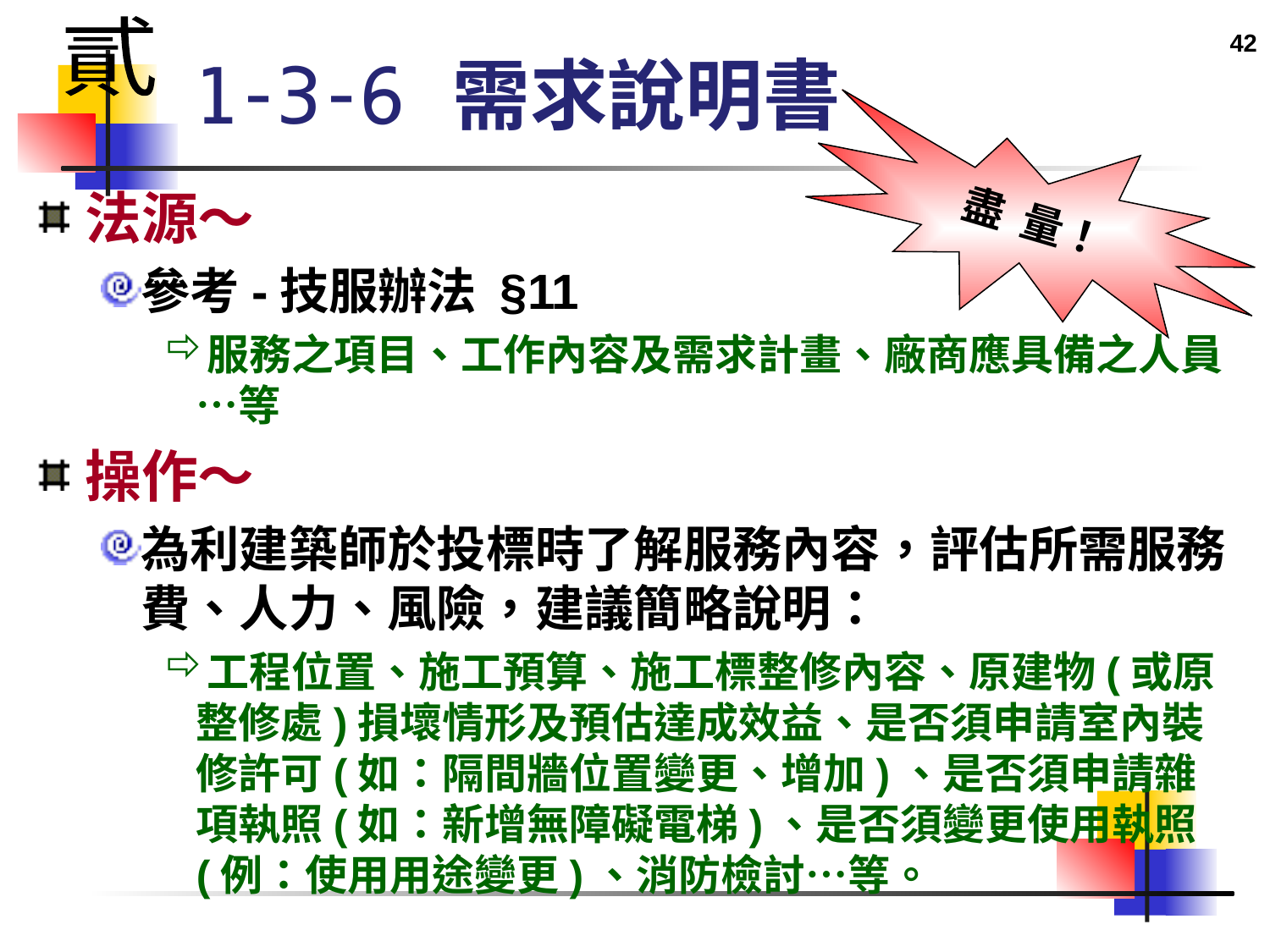

42
貳
# 1-3-6 需求說明書
盡  量！
法源～
參考-技服辦法 §11
服務之項目、工作內容及需求計畫、廠商應具備之人員…等
操作～
為利建築師於投標時了解服務內容，評估所需服務費、人力、風險，建議簡略說明：
工程位置、施工預算、施工標整修內容、原建物(或原整修處)損壞情形及預估達成效益、是否須申請室內裝修許可(如：隔間牆位置變更、增加)、是否須申請雜項執照(如：新增無障礙電梯)、是否須變更使用執照(例：使用用途變更)、消防檢討…等。